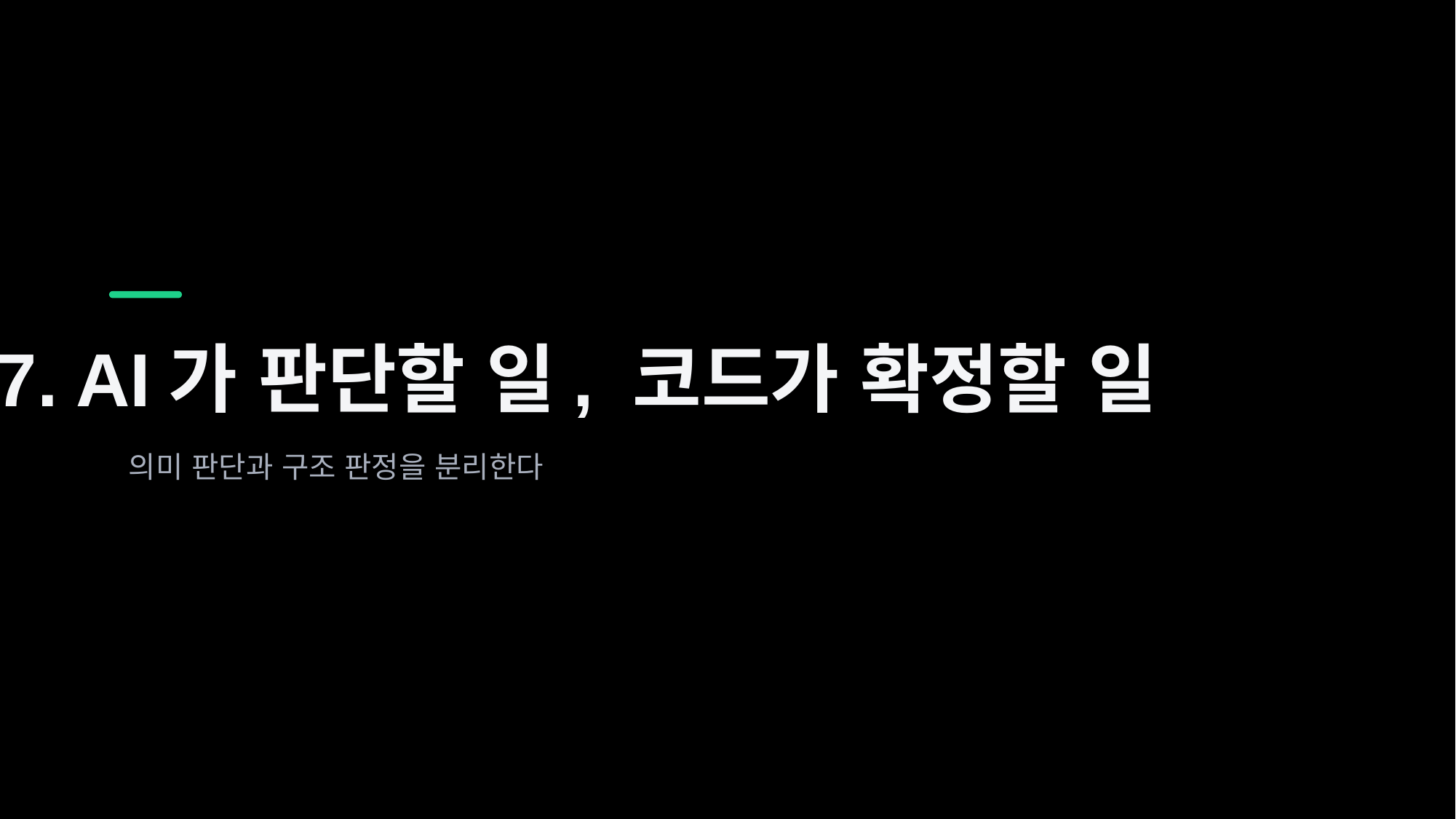

7. AI가 판단할 일, 코드가 확정할 일
의미 판단과 구조 판정을 분리한다